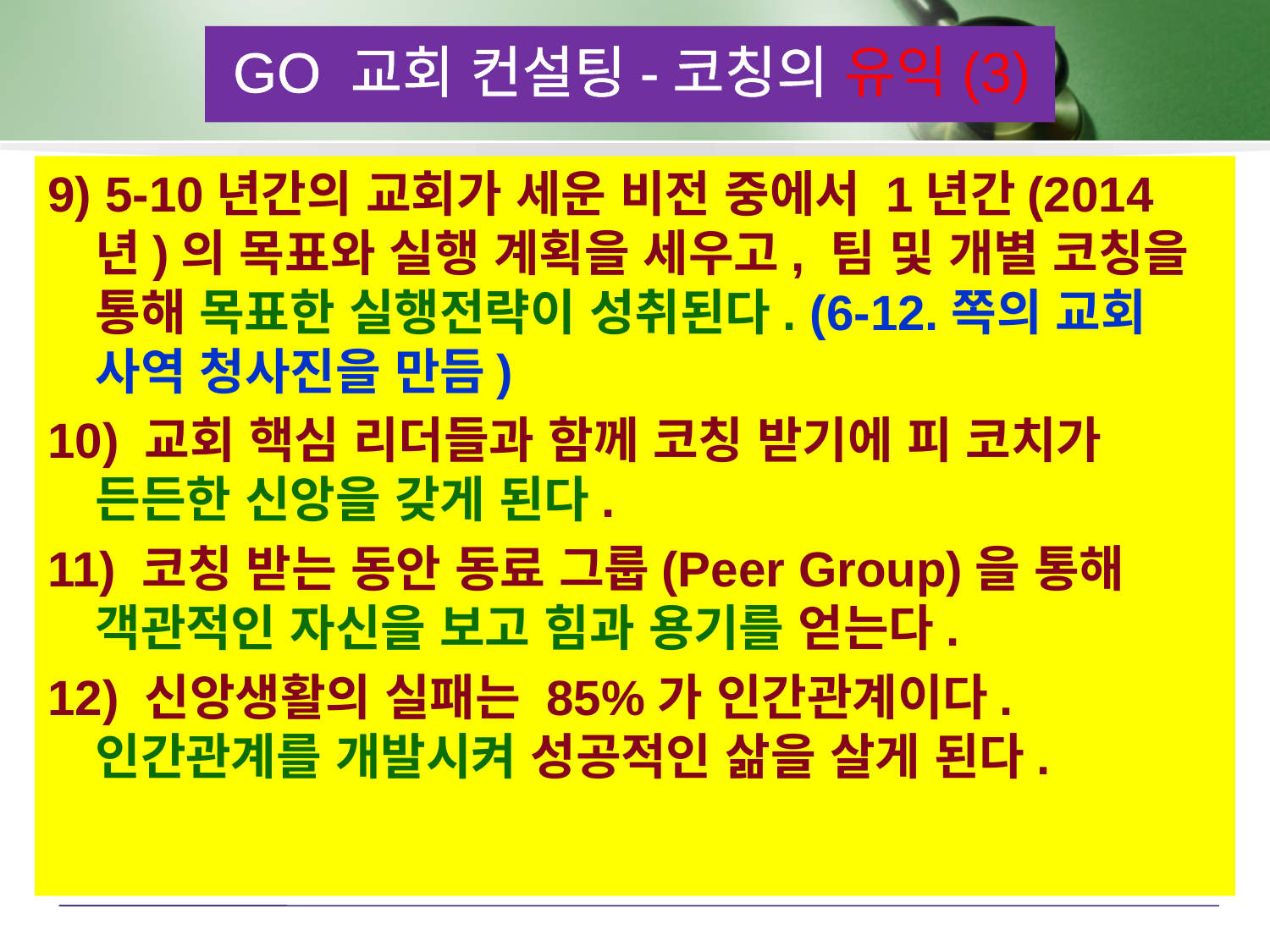

GO 교회 컨설팅-코칭의 유익(3)
9) 5-10년간의 교회가 세운 비전 중에서 1년간(2014년)의 목표와 실행 계획을 세우고, 팀 및 개별 코칭을 통해 목표한 실행전략이 성취된다. (6-12.쪽의 교회 사역 청사진을 만듬)
10) 교회 핵심 리더들과 함께 코칭 받기에 피 코치가 든든한 신앙을 갖게 된다.
11) 코칭 받는 동안 동료 그룹(Peer Group)을 통해 객관적인 자신을 보고 힘과 용기를 얻는다.
12) 신앙생활의 실패는 85%가 인간관계이다. 인간관계를 개발시켜 성공적인 삶을 살게 된다.